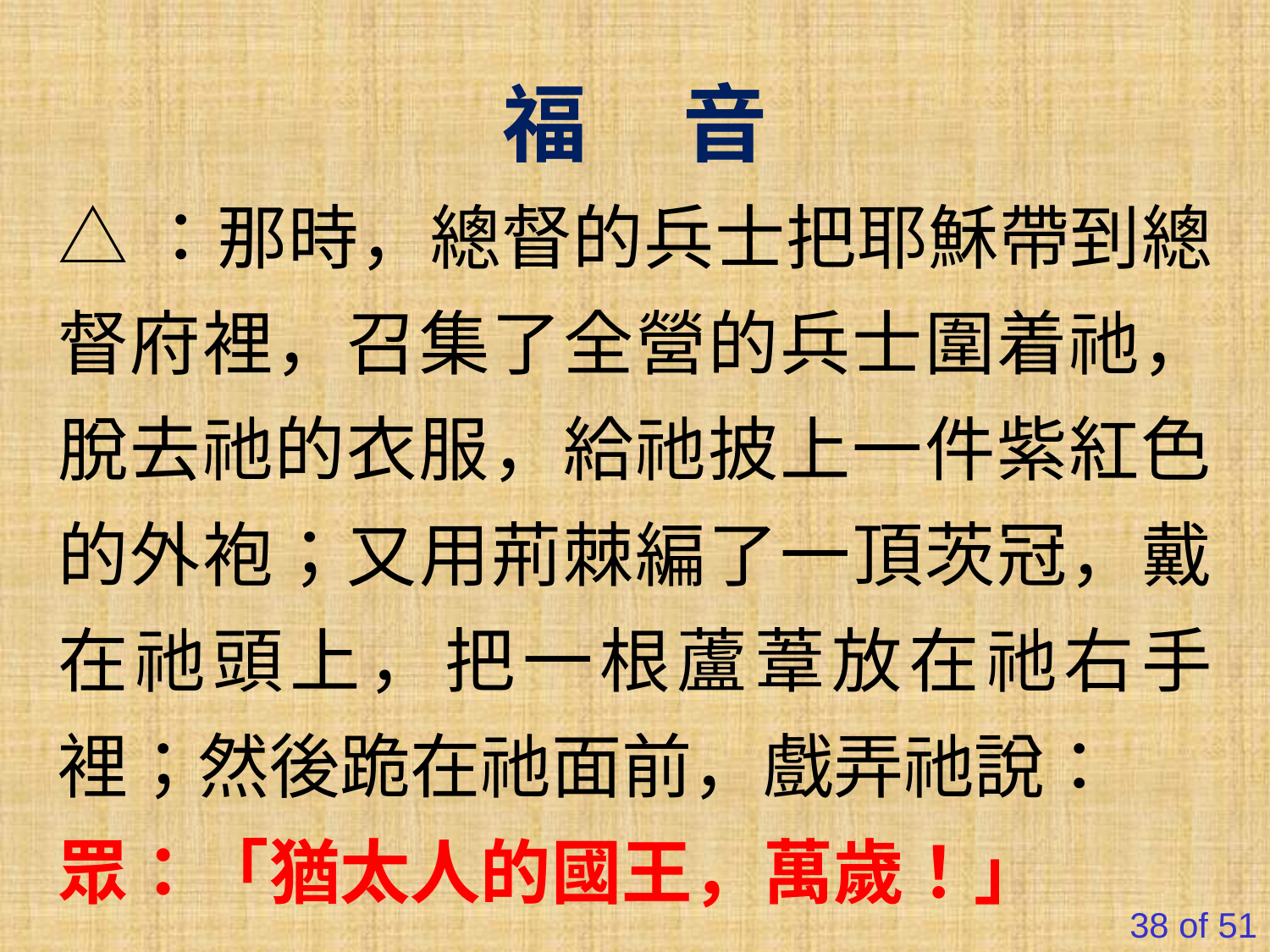

福     音
△：那時，總督的兵士把耶穌帶到總督府裡，召集了全營的兵士圍着祂，脫去祂的衣服，給祂披上一件紫紅色的外袍；又用荊棘編了一頂茨冠，戴在祂頭上，把一根蘆葦放在祂右手裡；然後跪在祂面前，戲弄祂說：
眾：「猶太人的國王，萬歲！」
38 of 51